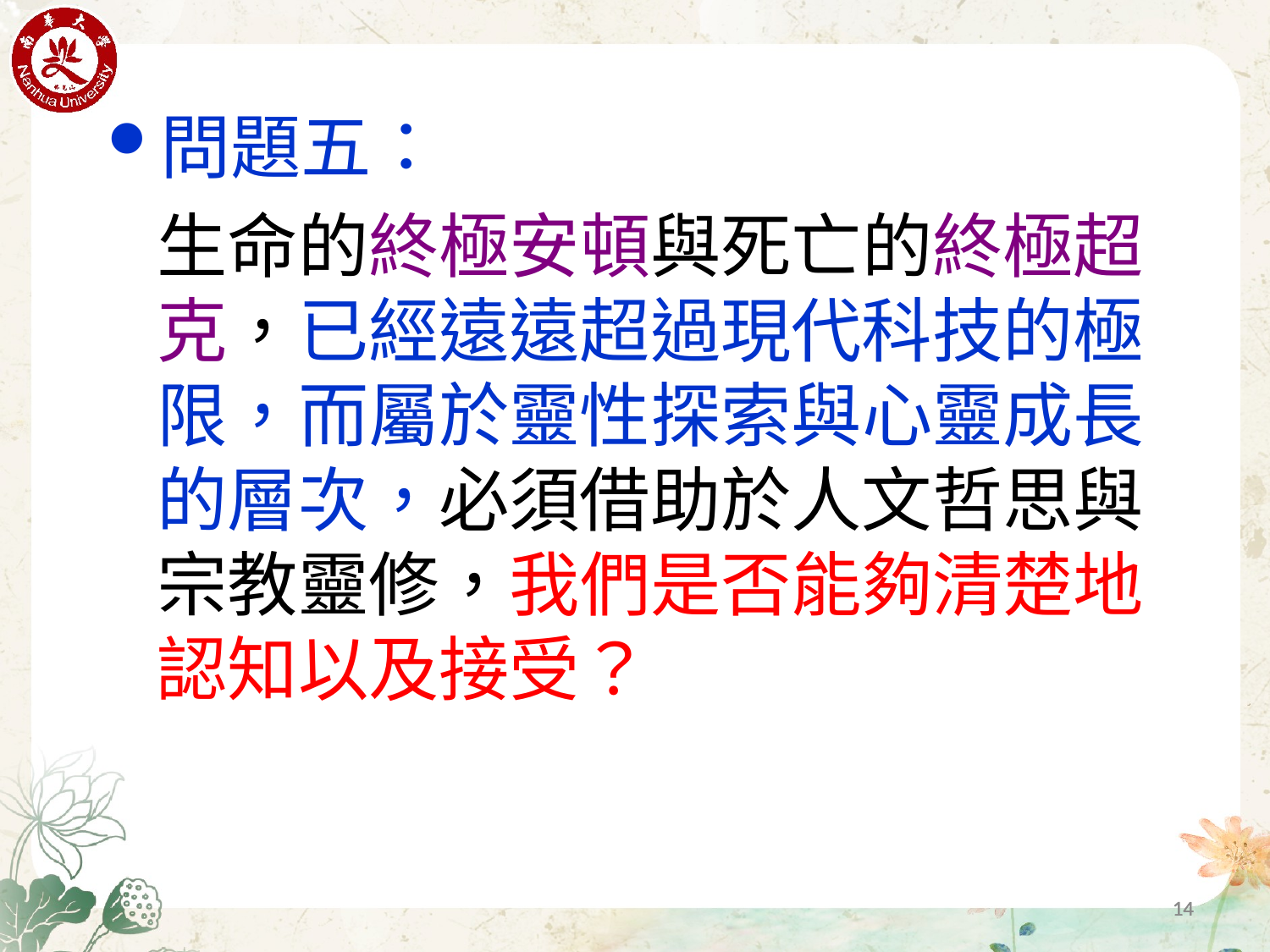

問題五：
	生命的終極安頓與死亡的終極超克，已經遠遠超過現代科技的極限，而屬於靈性探索與心靈成長的層次，必須借助於人文哲思與宗教靈修，我們是否能夠清楚地認知以及接受？
14
14
14